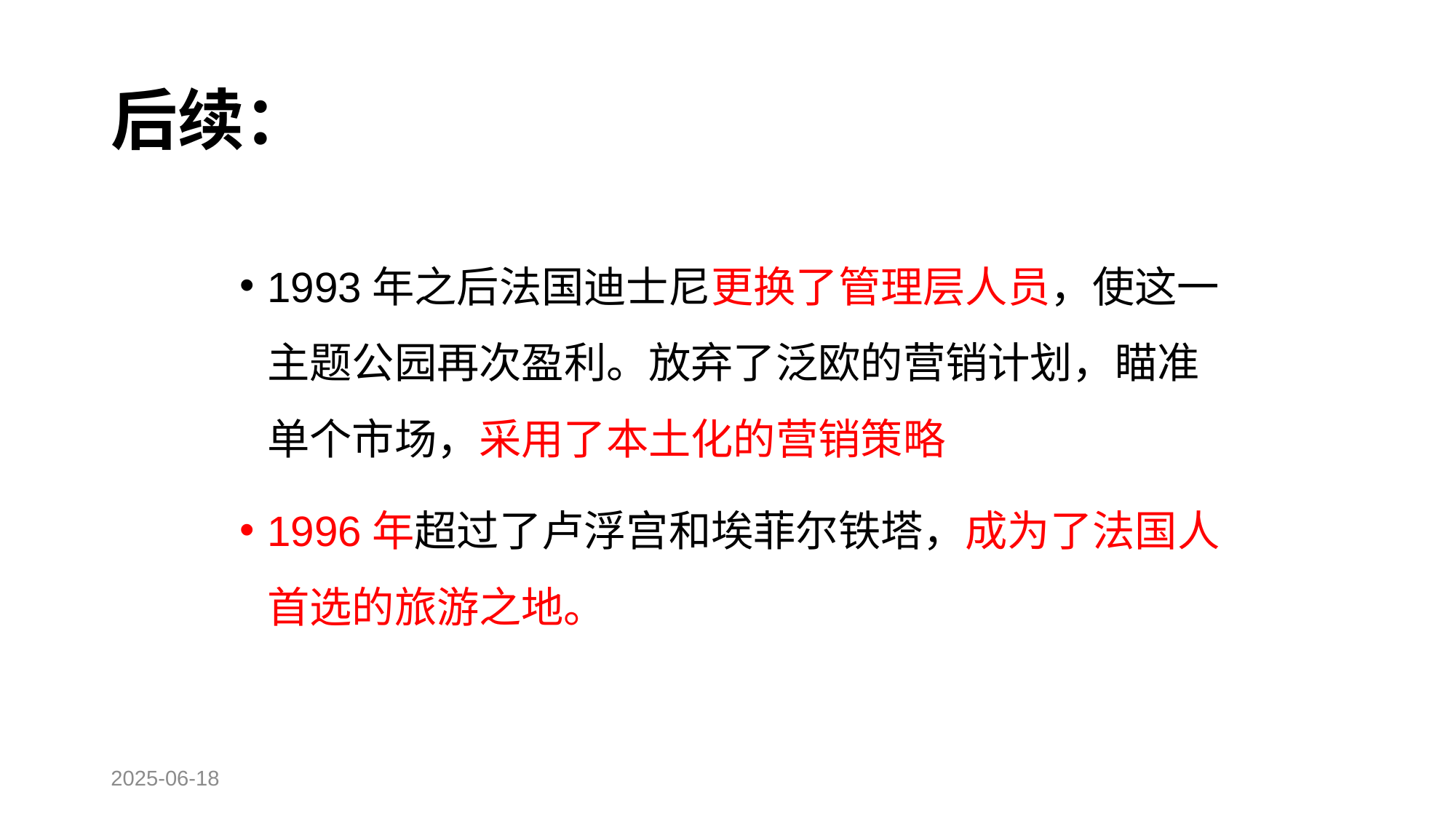

# 后续：
1993年之后法国迪士尼更换了管理层人员，使这一主题公园再次盈利。放弃了泛欧的营销计划，瞄准单个市场，采用了本土化的营销策略
1996年超过了卢浮宫和埃菲尔铁塔，成为了法国人首选的旅游之地。

2025-06-18